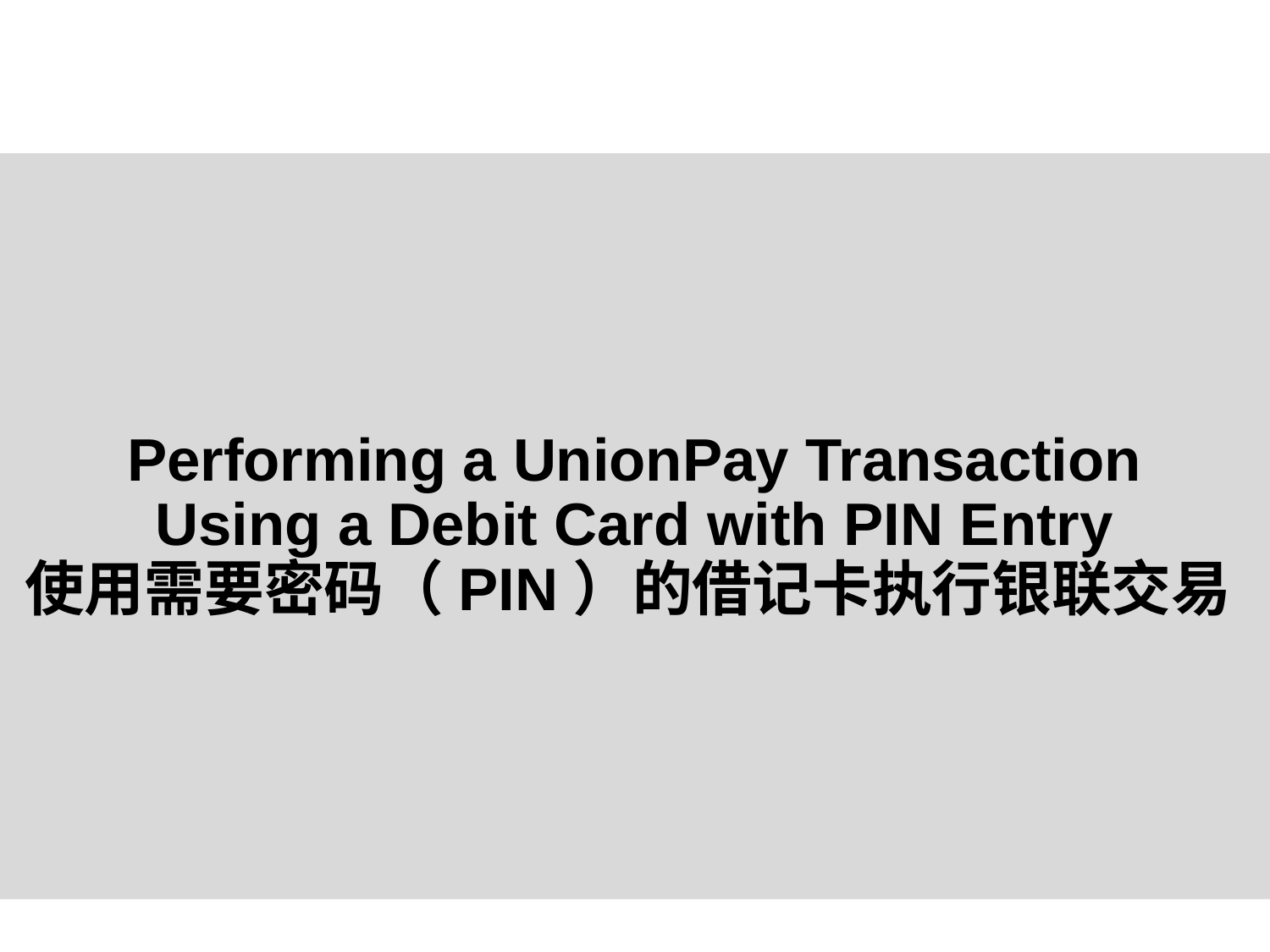

# Performing a UnionPay Transaction Using a Debit Card with PIN Entry 使用需要密码（PIN）的借记卡执行银联交易